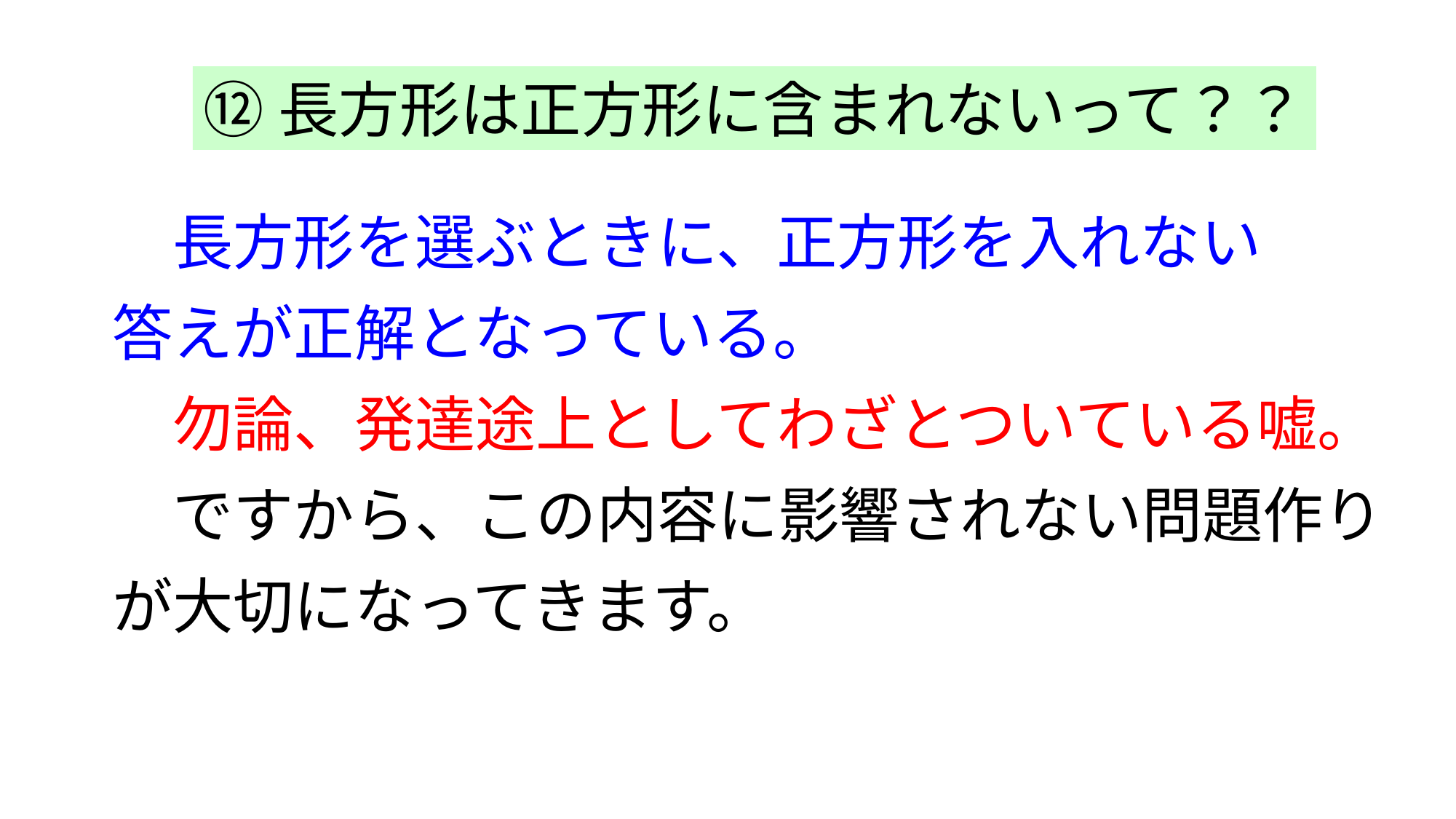

⑫長方形は正方形に含まれないって？？
　長方形を選ぶときに、正方形を入れない
答えが正解となっている。
　勿論、発達途上としてわざとついている嘘。
　ですから、この内容に影響されない問題作りが大切になってきます。